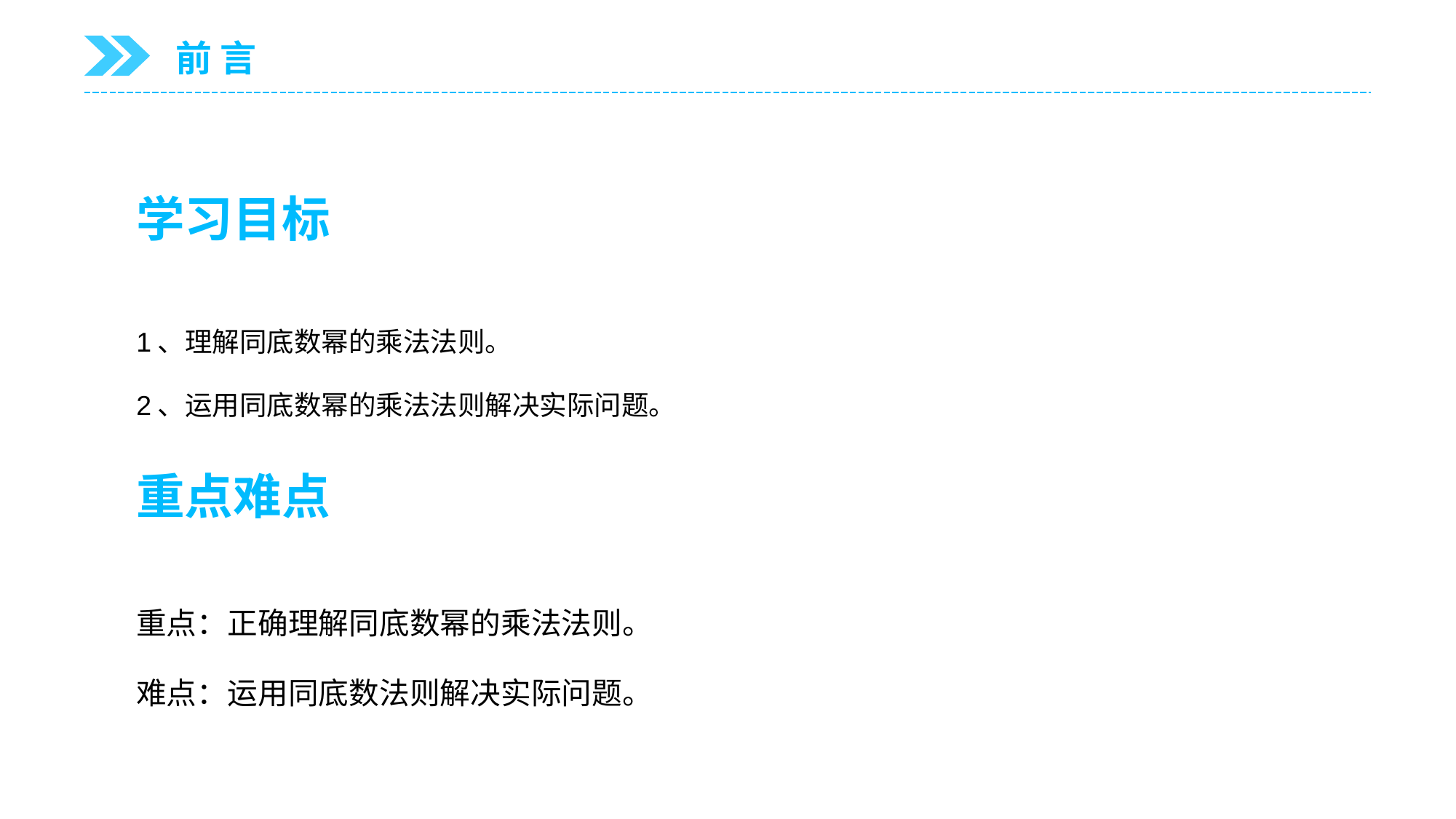

前 言
学习目标
1、理解同底数幂的乘法法则。
2、运用同底数幂的乘法法则解决实际问题。
重点难点
重点：正确理解同底数幂的乘法法则。
难点：运用同底数法则解决实际问题。